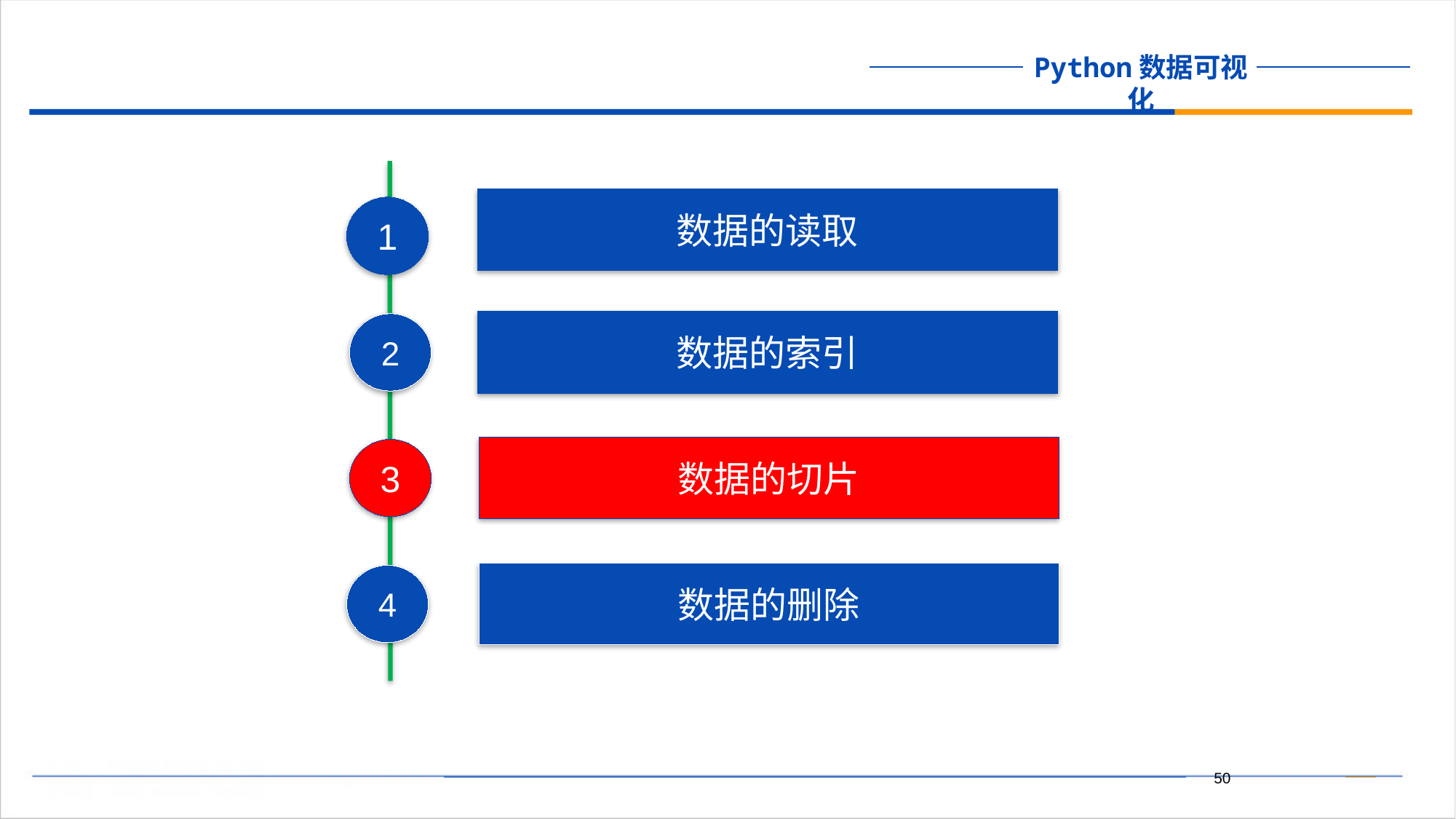

数据的读取
1
数据的索引
2
数据的切片
3
数据的删除
4